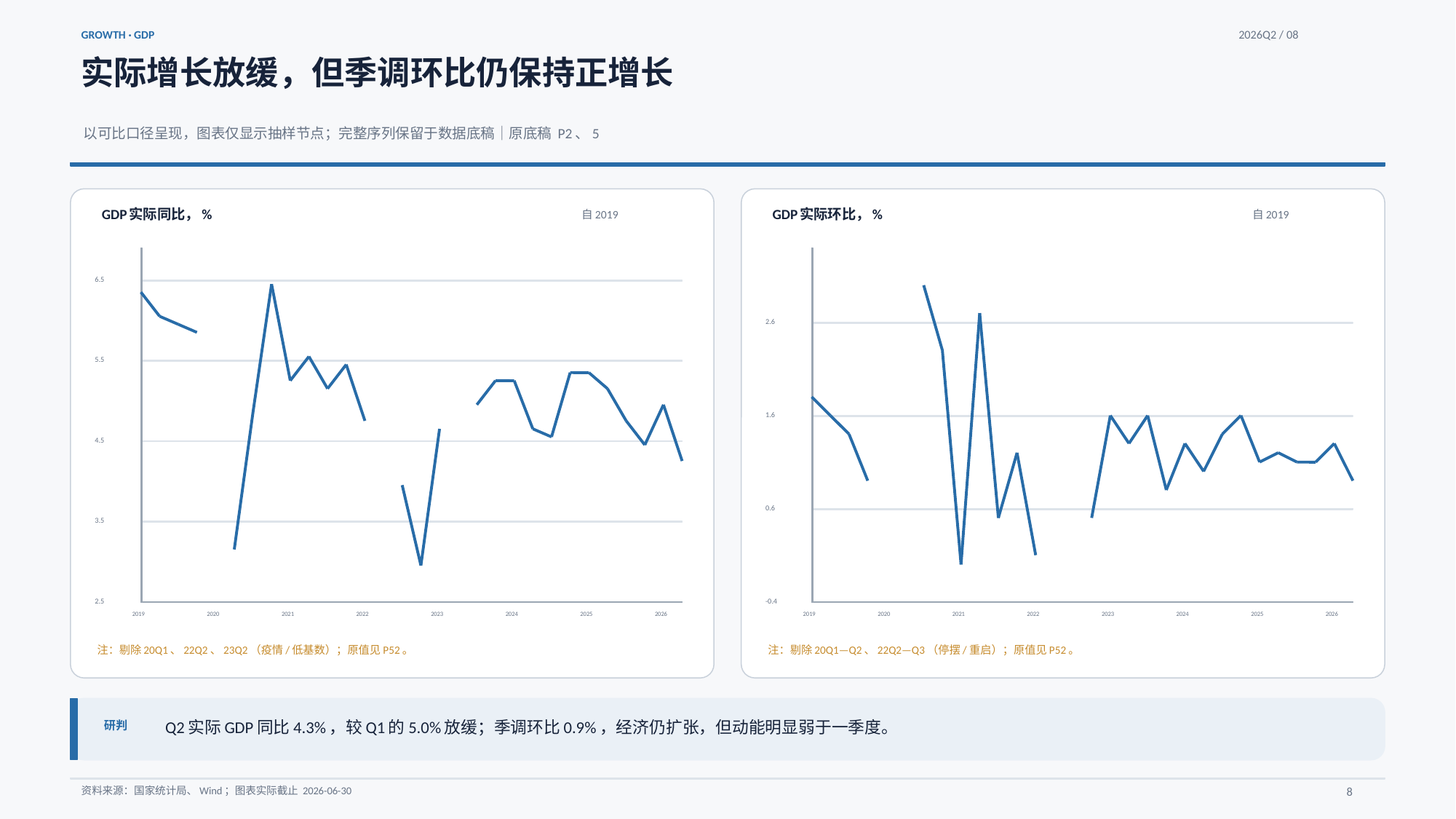

GROWTH · GDP
2026Q2 / 08
实际增长放缓，但季调环比仍保持正增长
以可比口径呈现，图表仅显示抽样节点；完整序列保留于数据底稿｜原底稿 P2、5

GDP实际同比，%
GDP实际环比，%
自2019
自2019

6.5

2.6

5.5

1.6

4.5

0.6

3.5

2.5
-0.4

2019
2020
2021
2022
2023
2024
2025
2026
2019
2020
2021
2022
2023
2024
2025
2026
注：剔除20Q1、22Q2、23Q2（疫情/低基数）；原值见P52。
注：剔除20Q1—Q2、22Q2—Q3（停摆/重启）；原值见P52。

Q2实际GDP同比4.3%，较Q1的5.0%放缓；季调环比0.9%，经济仍扩张，但动能明显弱于一季度。
研判

资料来源：国家统计局、Wind；图表实际截止 2026-06-30
8